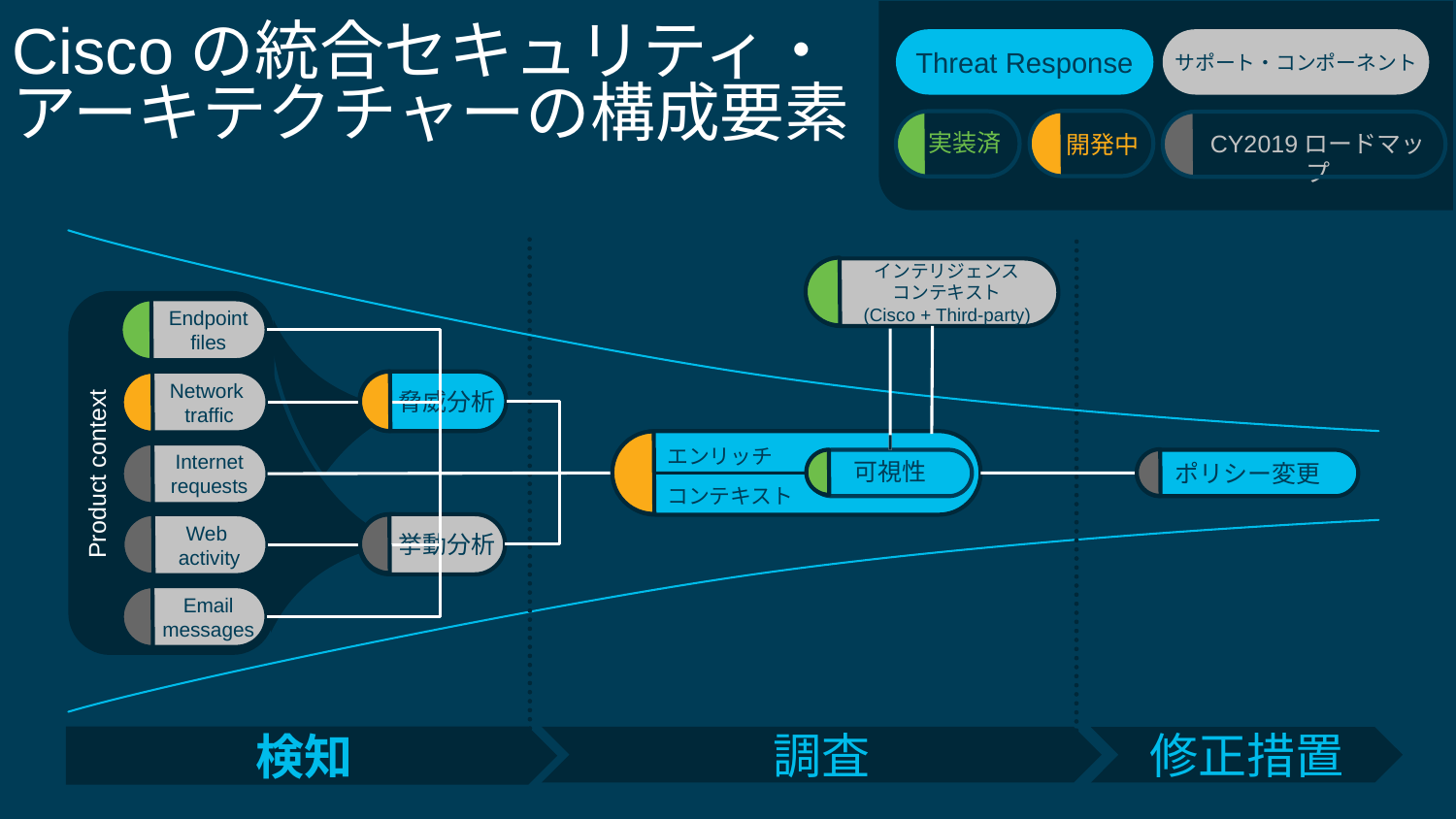

# Ciscoの統合セキュリティ・ アーキテクチャーの構成要素
Threat Response
サポート・コンポーネント

実装済
CY2019ロードマップ
開発中

インテリジェンス
コンテキスト
(Cisco + Third-party)

Endpoint
files

Network
traffic
脅威分析

        エンリッチ

        コンテキスト

Internet requests

可視性
ポリシー変更
Product context

Web
activity
挙動分析

Email messages

検知
調査
修正措置